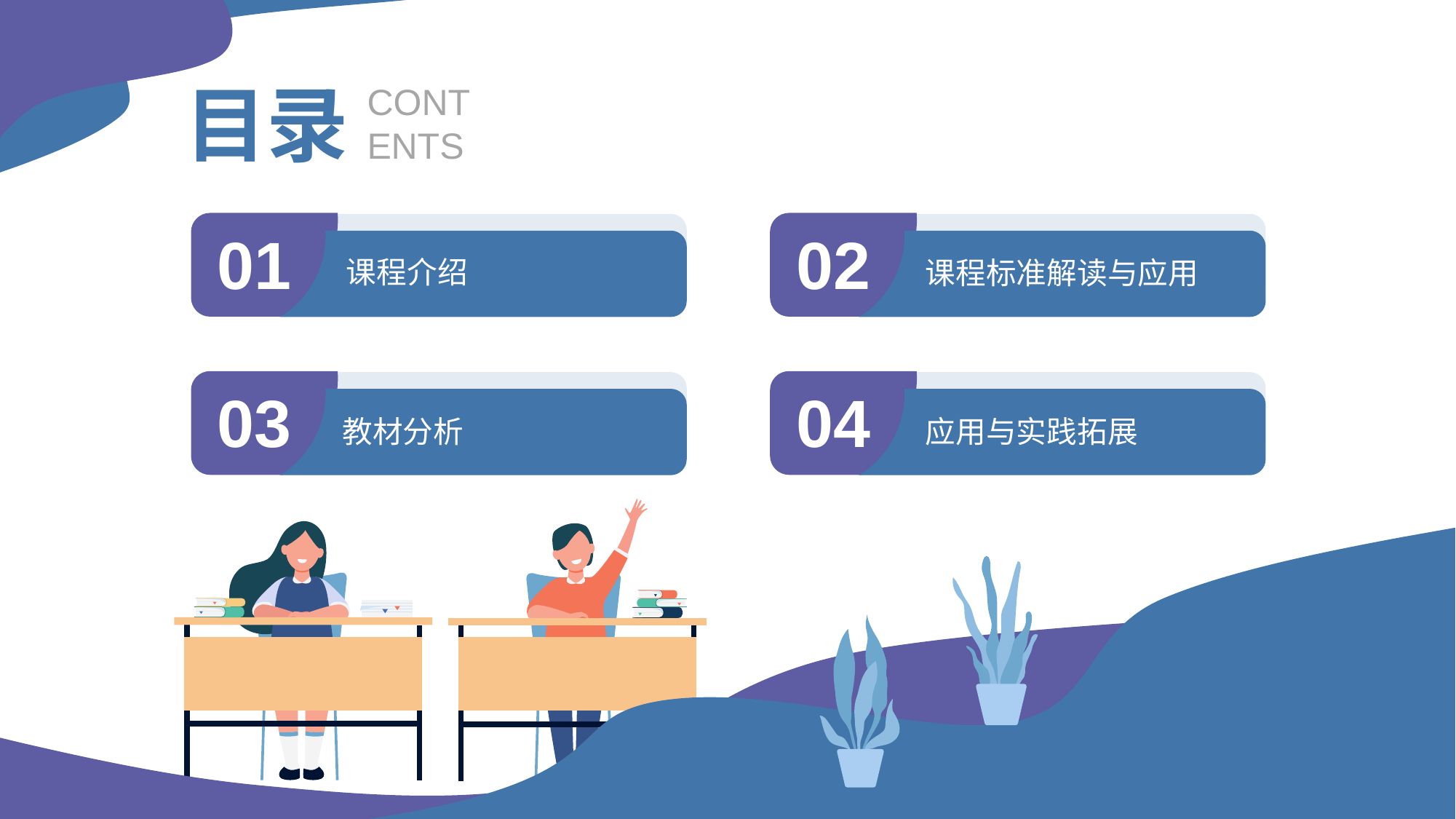

5   1P PT模板网   www.5 1  pptmoban.com

目录
CONTENTS

课程介绍

01
02

课程标准解读与应用

noz
03
04

教材分析
应用与实践拓展